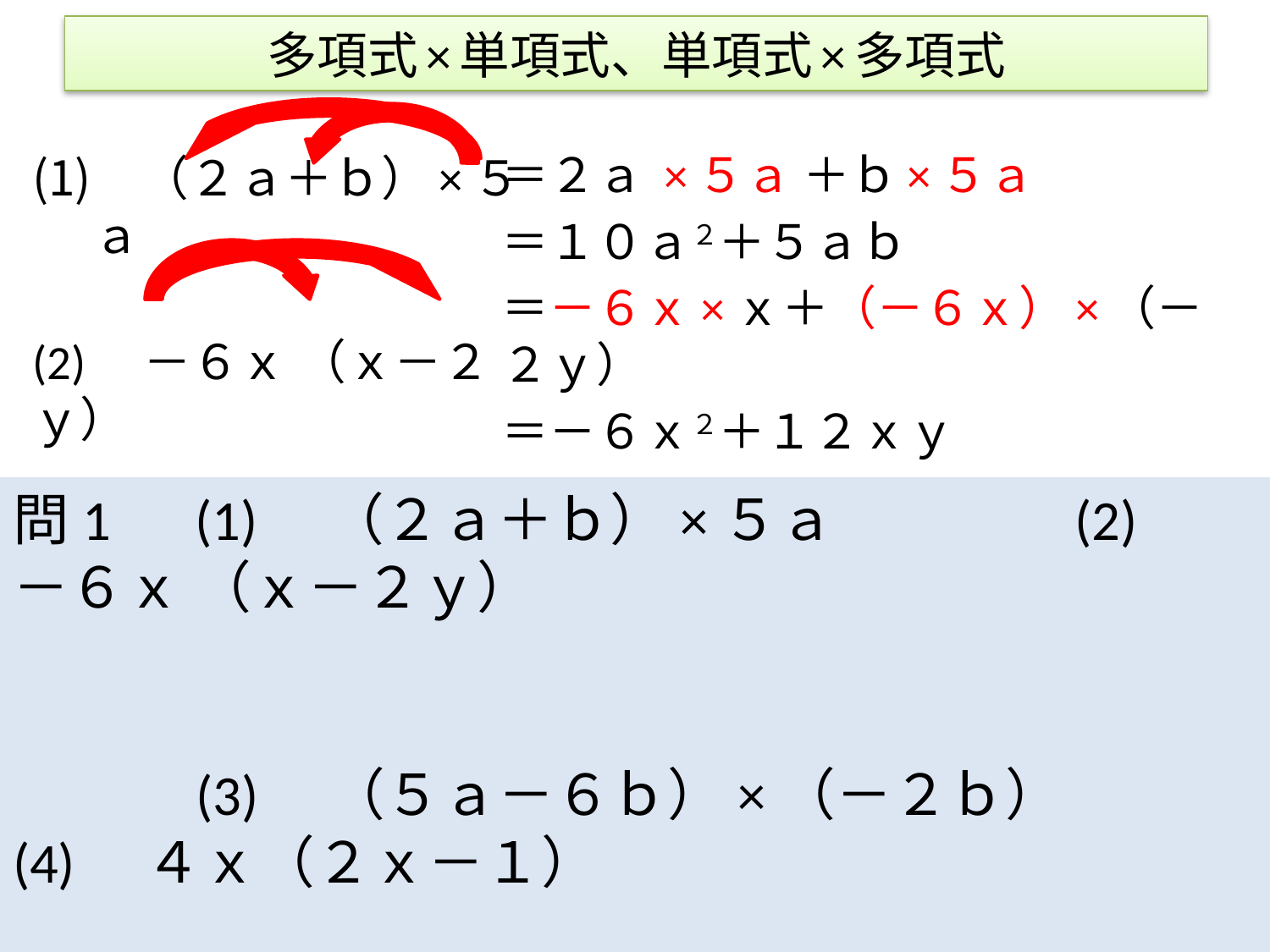

# 多項式×単項式、単項式×多項式

＝２ａ ×５ａ ＋ｂ×５ａ
＝１０ａ２＋５ａｂ
＝－６ｘ×ｘ＋（－６ｘ）×（－２ｙ）
＝－６ｘ２＋１２ｘｙ
　（２ａ＋ｂ）×５ａ

(2)　－６ｘ （ｘ－２ｙ）

問1　(1)　（２ａ＋ｂ）×５ａ　　　　(2)　－６ｘ （ｘ－２ｙ）

　　　(3)　（５ａ－６ｂ）×（－２ｂ）　(4)　４ｘ（２ｘ－１）